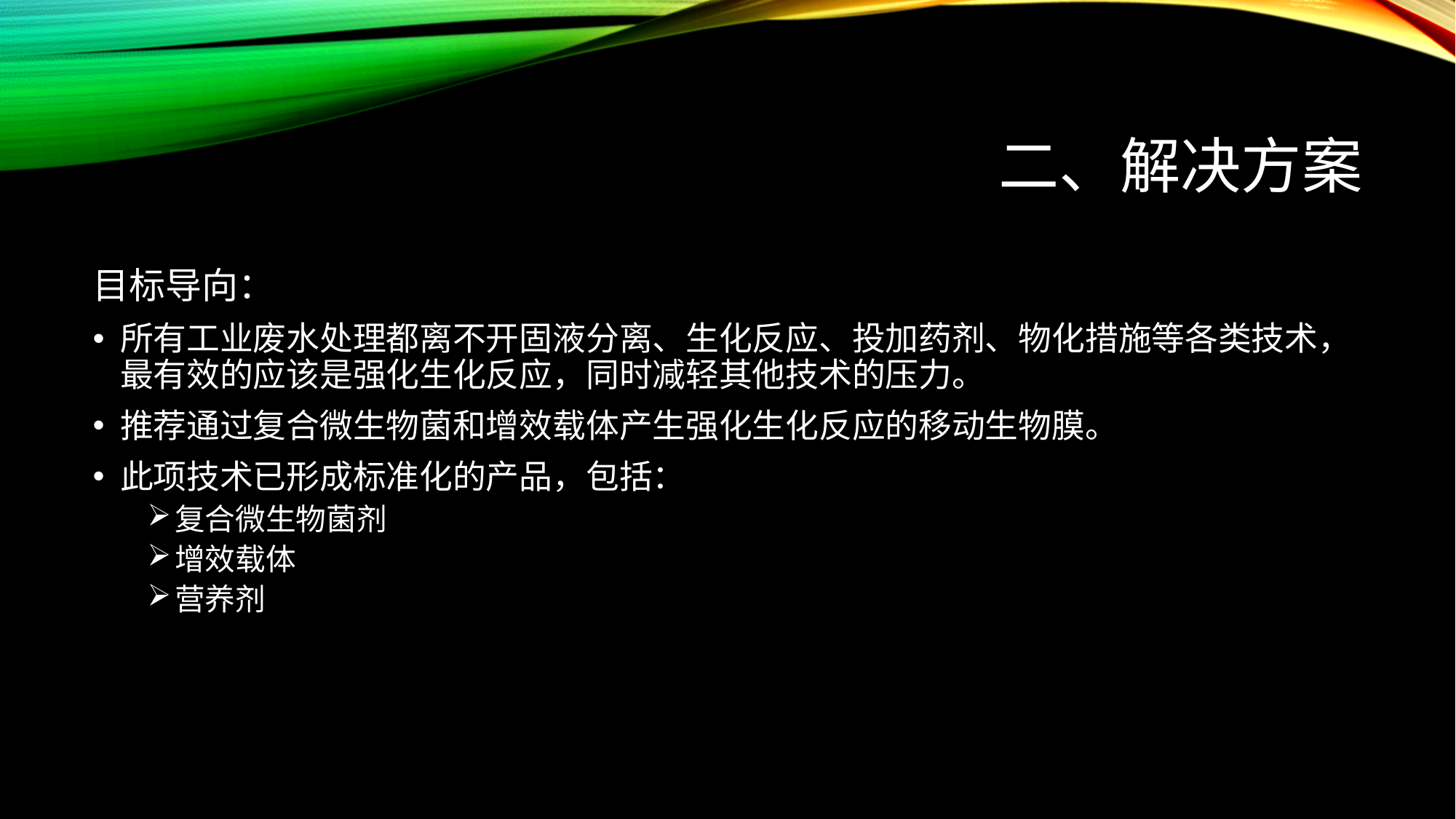

# 二、解决方案
目标导向：
所有工业废水处理都离不开固液分离、生化反应、投加药剂、物化措施等各类技术，最有效的应该是强化生化反应，同时减轻其他技术的压力。
推荐通过复合微生物菌和增效载体产生强化生化反应的移动生物膜。
此项技术已形成标准化的产品，包括：
复合微生物菌剂
增效载体
营养剂